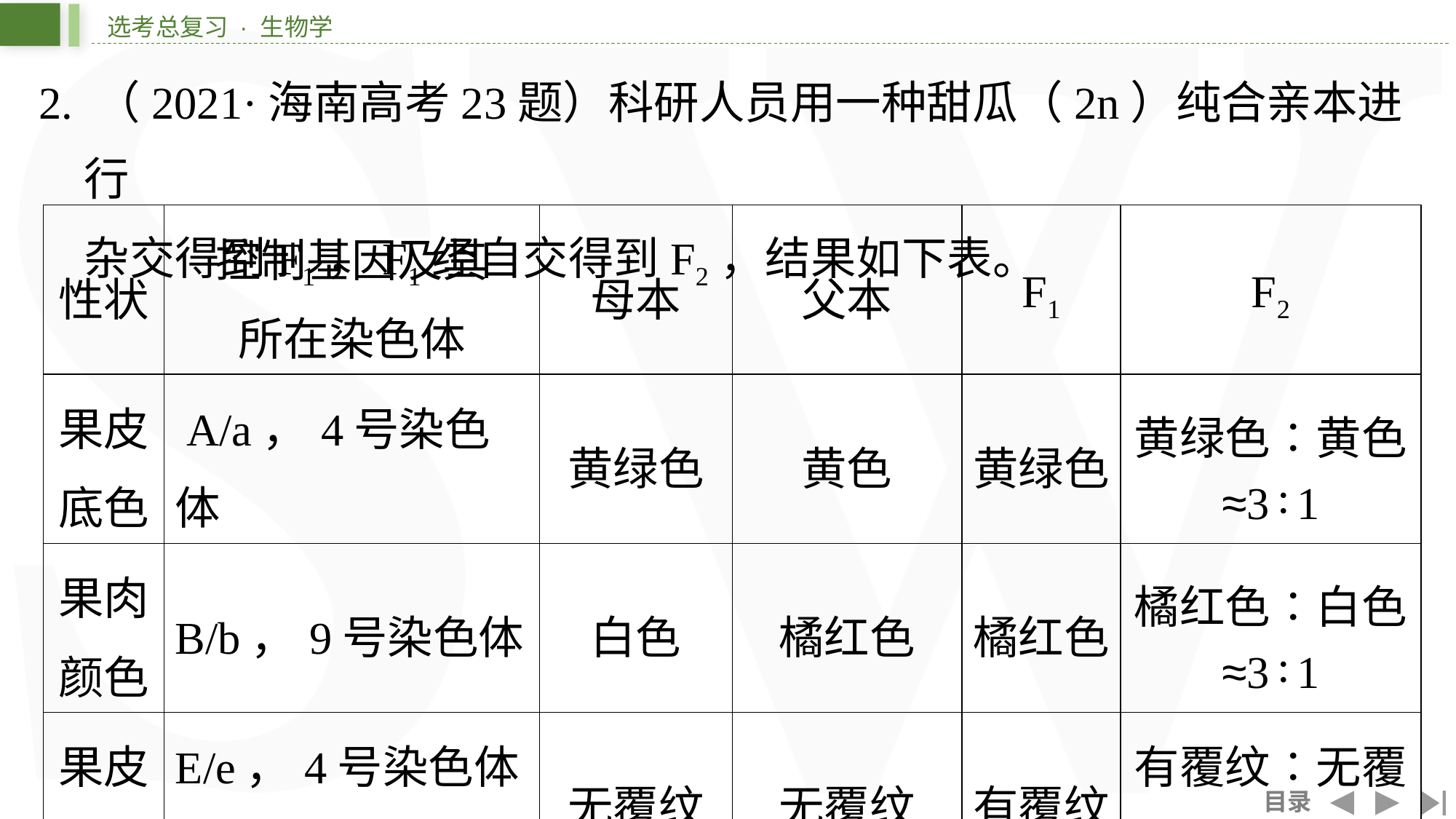

2. （2021·海南高考23题）科研人员用一种甜瓜（2n）纯合亲本进行
杂交得到F1，F1经自交得到F2，结果如下表。
| 性状 | 控制基因及其 所在染色体 | 母本 | 父本 | F1 | F2 |
| --- | --- | --- | --- | --- | --- |
| 果皮 底色 | A/a，4号染色体 | 黄绿色 | 黄色 | 黄绿色 | 黄绿色∶黄色 ≈3∶1 |
| 果肉 颜色 | B/b，9号染色体 | 白色 | 橘红色 | 橘红色 | 橘红色∶白色 ≈3∶1 |
| 果皮 覆纹 | E/e，4号染色体 F/f，2号染色体 | 无覆纹 | 无覆纹 | 有覆纹 | 有覆纹∶无覆 纹≈9∶7 |